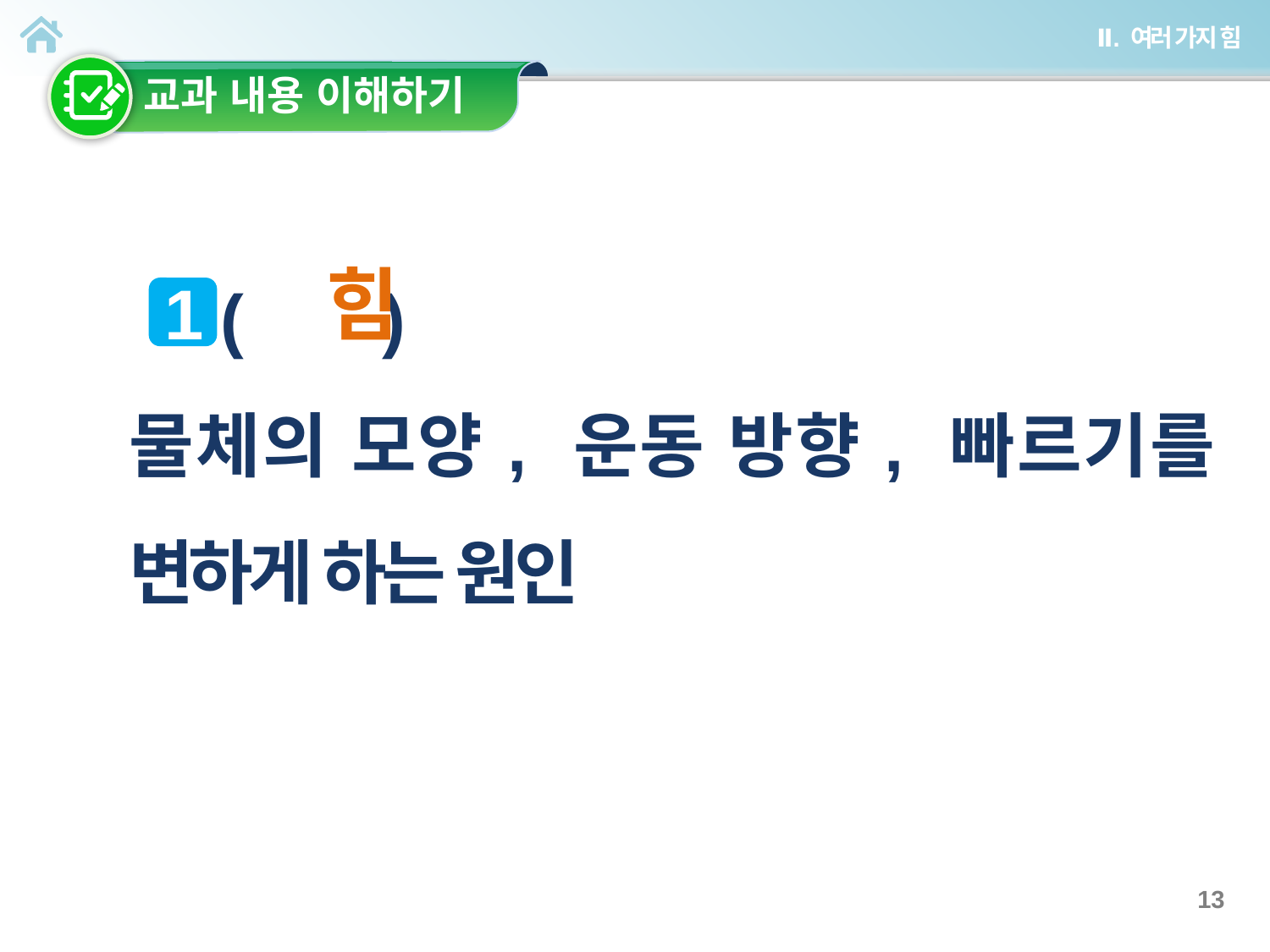

(          )
물체의 모양, 운동 방향, 빠르기를 변하게 하는 원인
힘
1
13